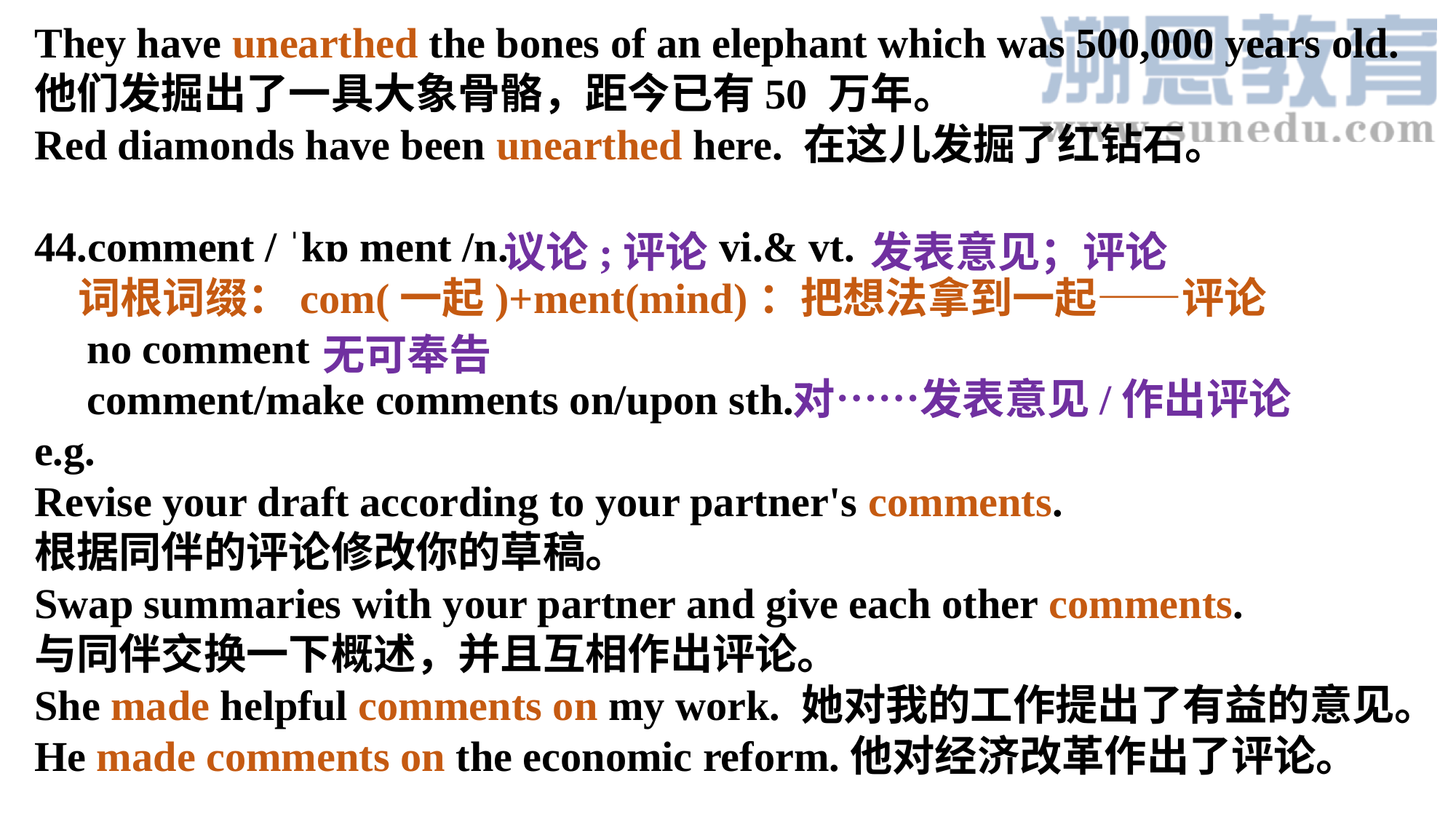

They have unearthed the bones of an elephant which was 500,000 years old.
他们发掘出了一具大象骨骼，距今已有50 万年。
Red diamonds have been unearthed here. 在这儿发掘了红钻石。

44.comment / ˈkɒ ment /n.                    vi.& vt.

     no comment
     comment/make comments on/upon sth.
e.g.
Revise your draft according to your partner's comments.
根据同伴的评论修改你的草稿。
Swap summaries with your partner and give each other comments.
与同伴交换一下概述，并且互相作出评论。
She made helpful comments on my work. 她对我的工作提出了有益的意见。
He made comments on the economic reform.他对经济改革作出了评论。

议论;评论
发表意见；评论
词根词缀：com(一起)+ment(mind)：把想法拿到一起——评论
无可奉告
对……发表意见/作出评论